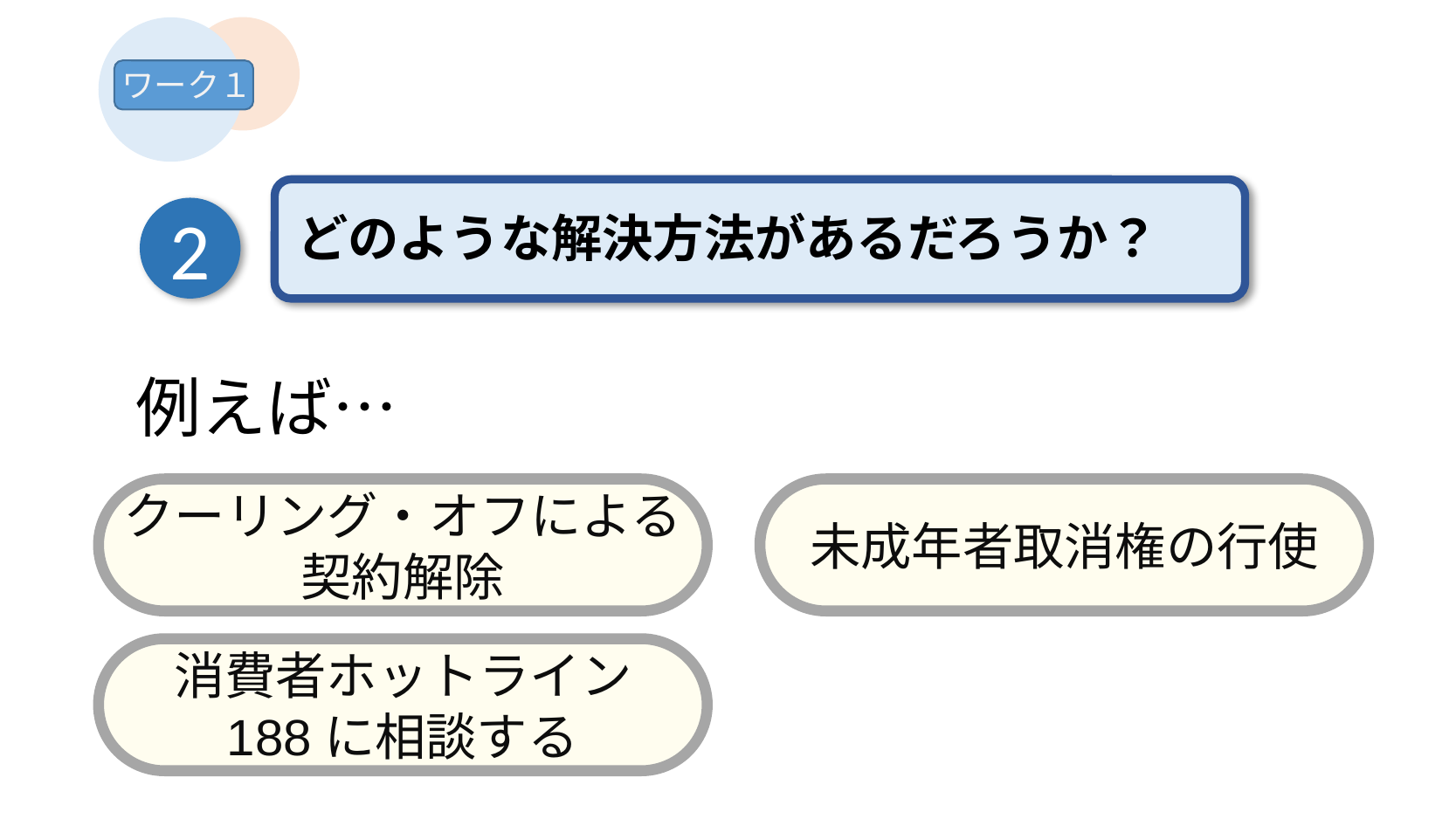

ワーク１

2
どのような解決方法があるだろうか？
例えば…
クーリング・オフによる
契約解除
未成年者取消権の行使
消費者ホットライン
188に相談する